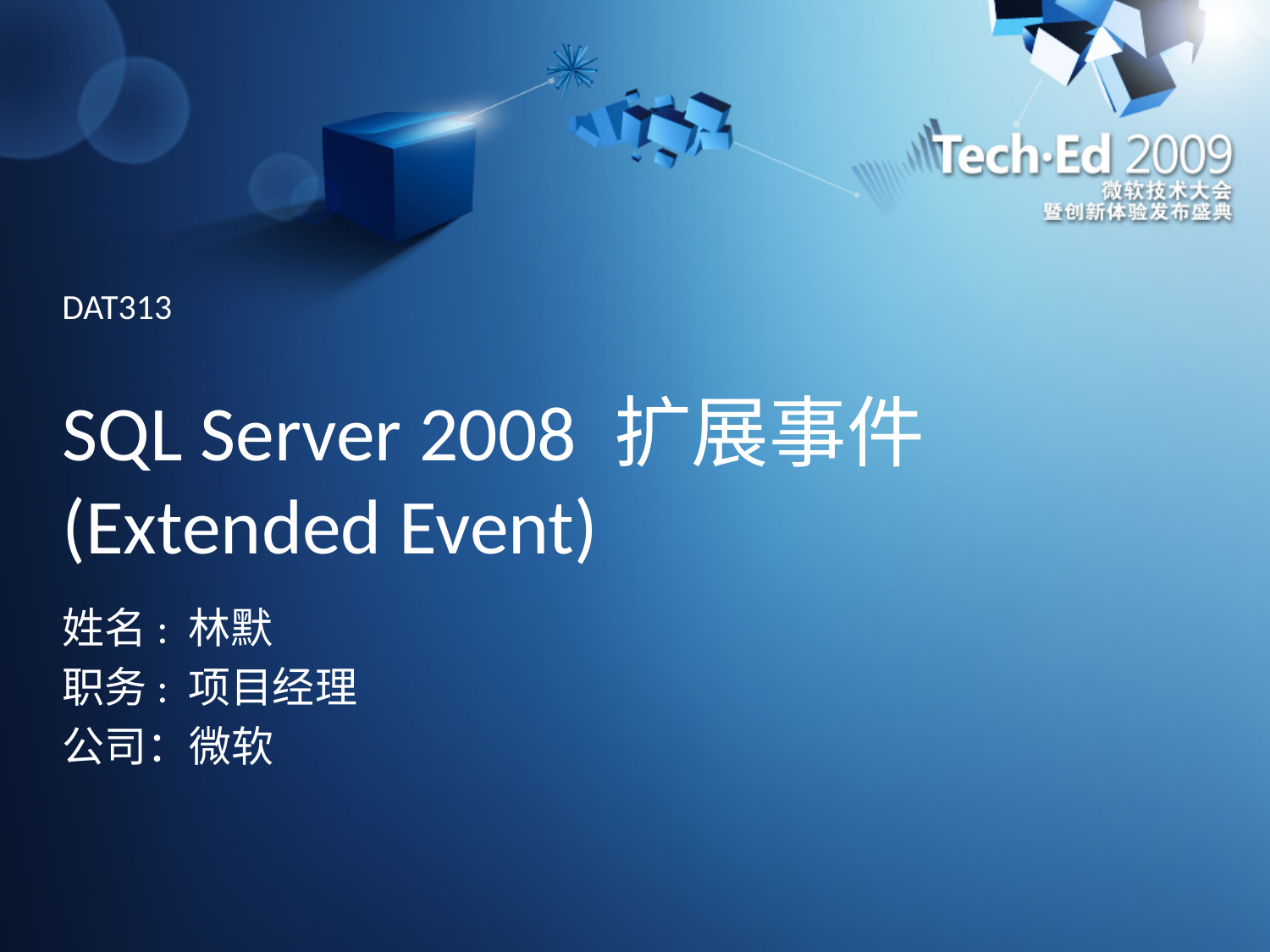

DAT313
# SQL Server 2008 扩展事件(Extended Event)
姓名: 林默
职务: 项目经理
公司：微软